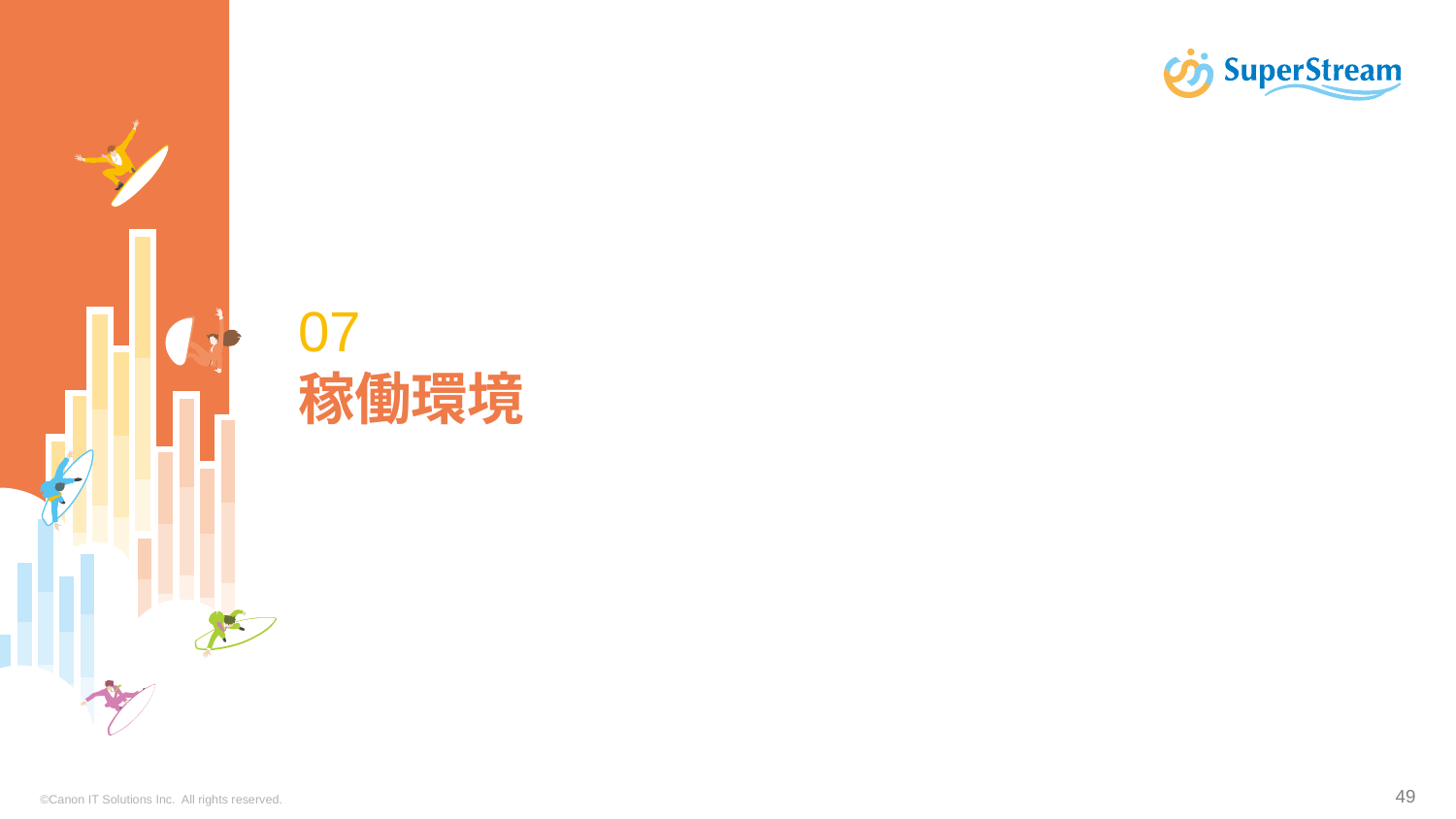

# 07 稼働環境
©Canon IT Solutions Inc.  All rights reserved.
49